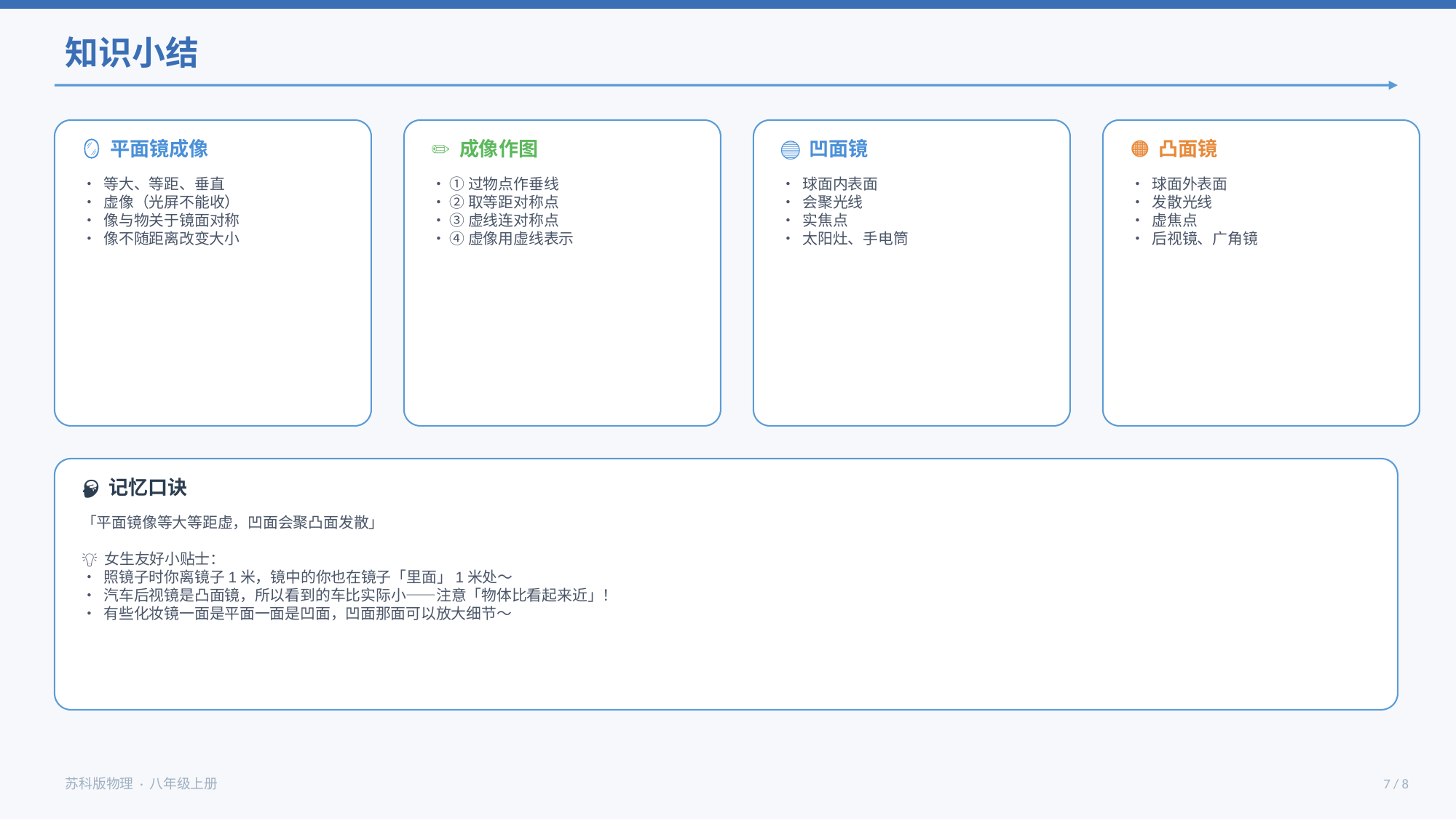

知识小结

🪞 平面镜成像
✏️ 成像作图
🔵 凹面镜
🟠 凸面镜
• 等大、等距、垂直
• 虚像（光屏不能收）
• 像与物关于镜面对称
• 像不随距离改变大小
• ①过物点作垂线
• ②取等距对称点
• ③虚线连对称点
• ④虚像用虚线表示
• 球面内表面
• 会聚光线
• 实焦点
• 太阳灶、手电筒
• 球面外表面
• 发散光线
• 虚焦点
• 后视镜、广角镜

🧠 记忆口诀
「平面镜像等大等距虚，凹面会聚凸面发散」

💡 女生友好小贴士：
• 照镜子时你离镜子1米，镜中的你也在镜子「里面」1米处～
• 汽车后视镜是凸面镜，所以看到的车比实际小——注意「物体比看起来近」！
• 有些化妆镜一面是平面一面是凹面，凹面那面可以放大细节～
苏科版物理 · 八年级上册
7 / 8